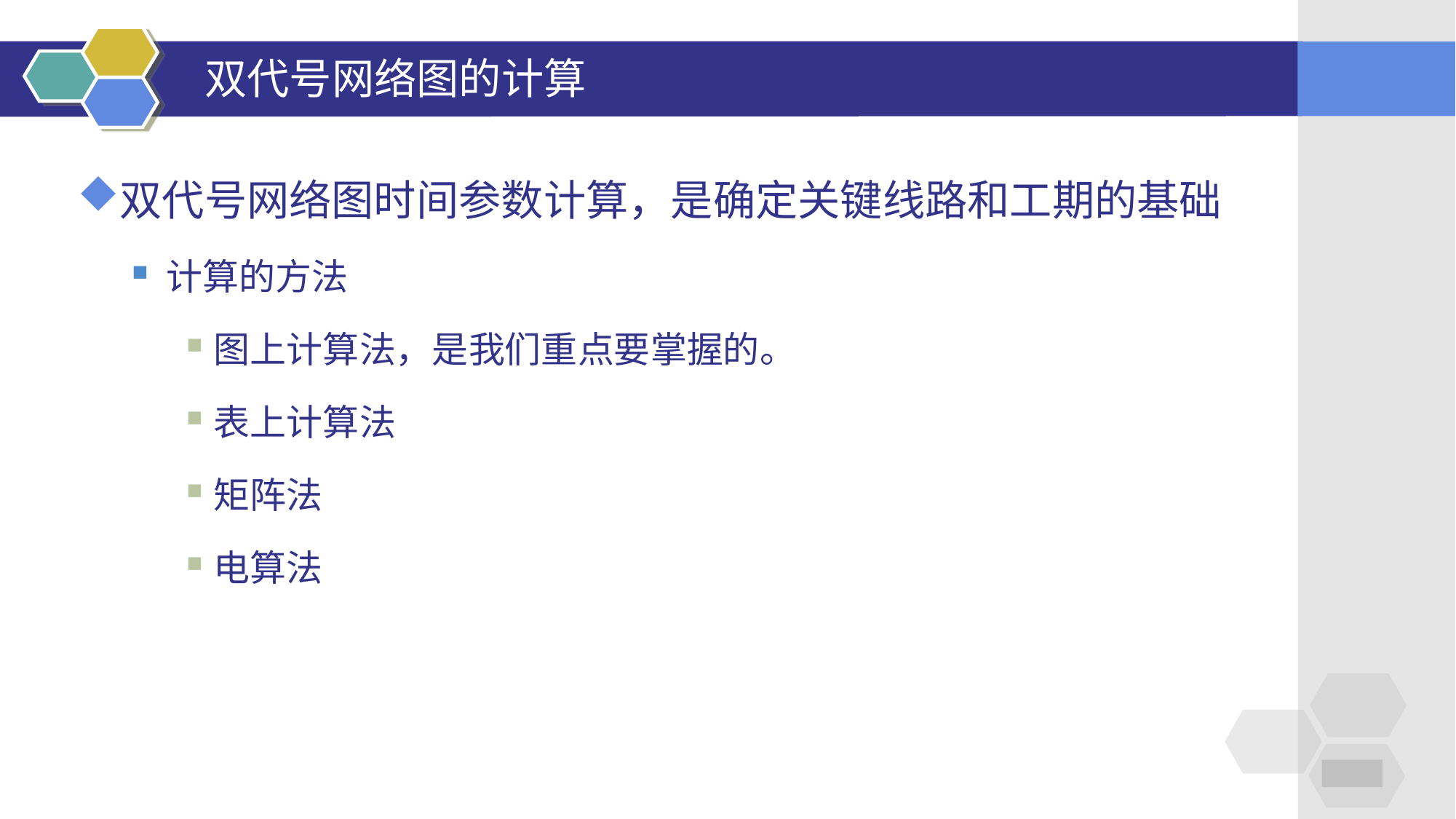

# 双代号网络图的计算
双代号网络图时间参数计算，是确定关键线路和工期的基础
计算的方法
图上计算法，是我们重点要掌握的。
表上计算法
矩阵法
电算法
6